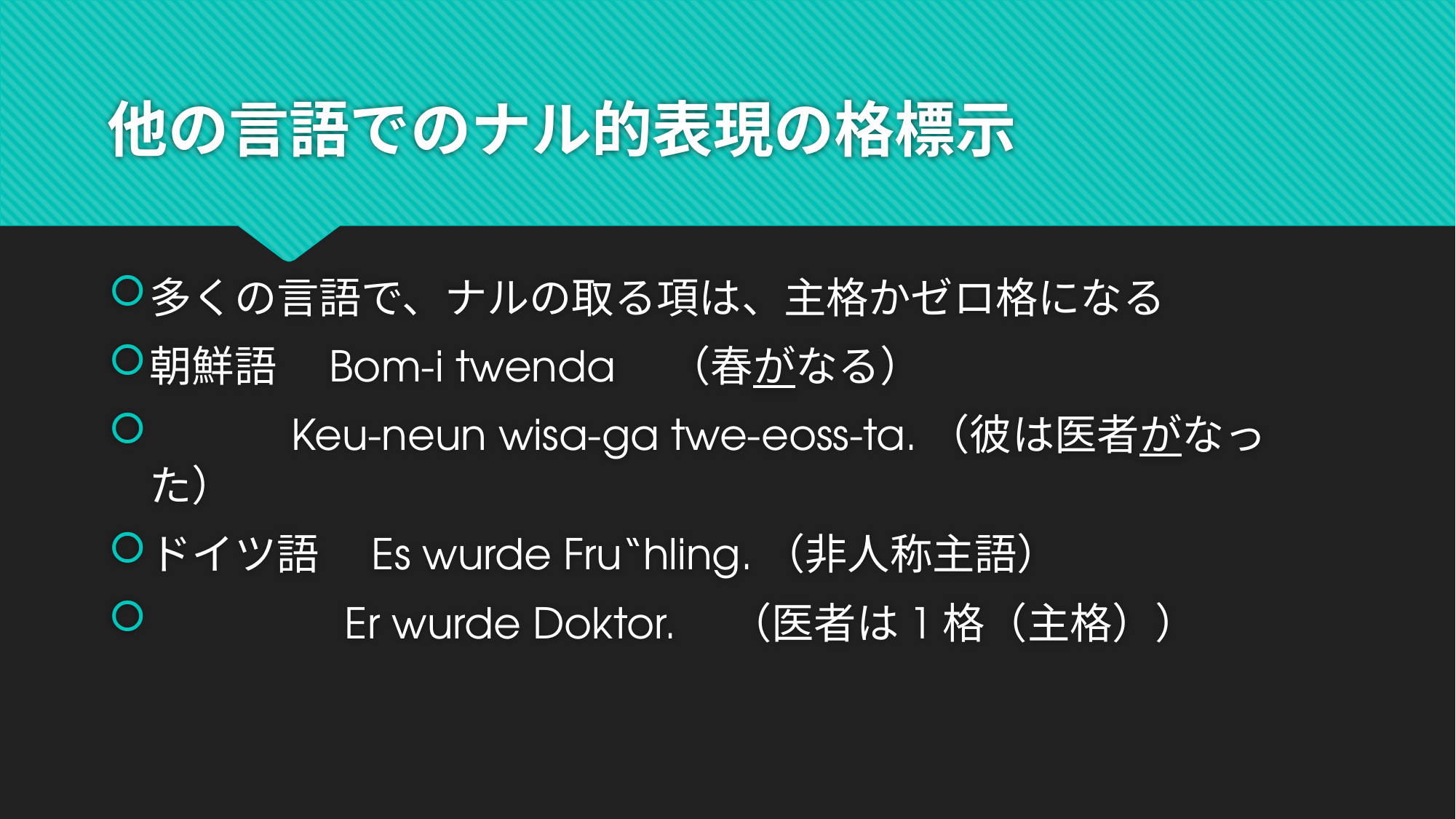

# 他の言語でのナル的表現の格標示
多くの言語で、ナルの取る項は、主格かゼロ格になる
朝鮮語　Bom-i twenda　（春がなる）
            Keu-neun wisa-ga twe-eoss-ta.（彼は医者がなった）
ドイツ語　Es wurde Fru“hling.（非人称主語）
             　 Er wurde Doktor.　（医者は1格（主格））